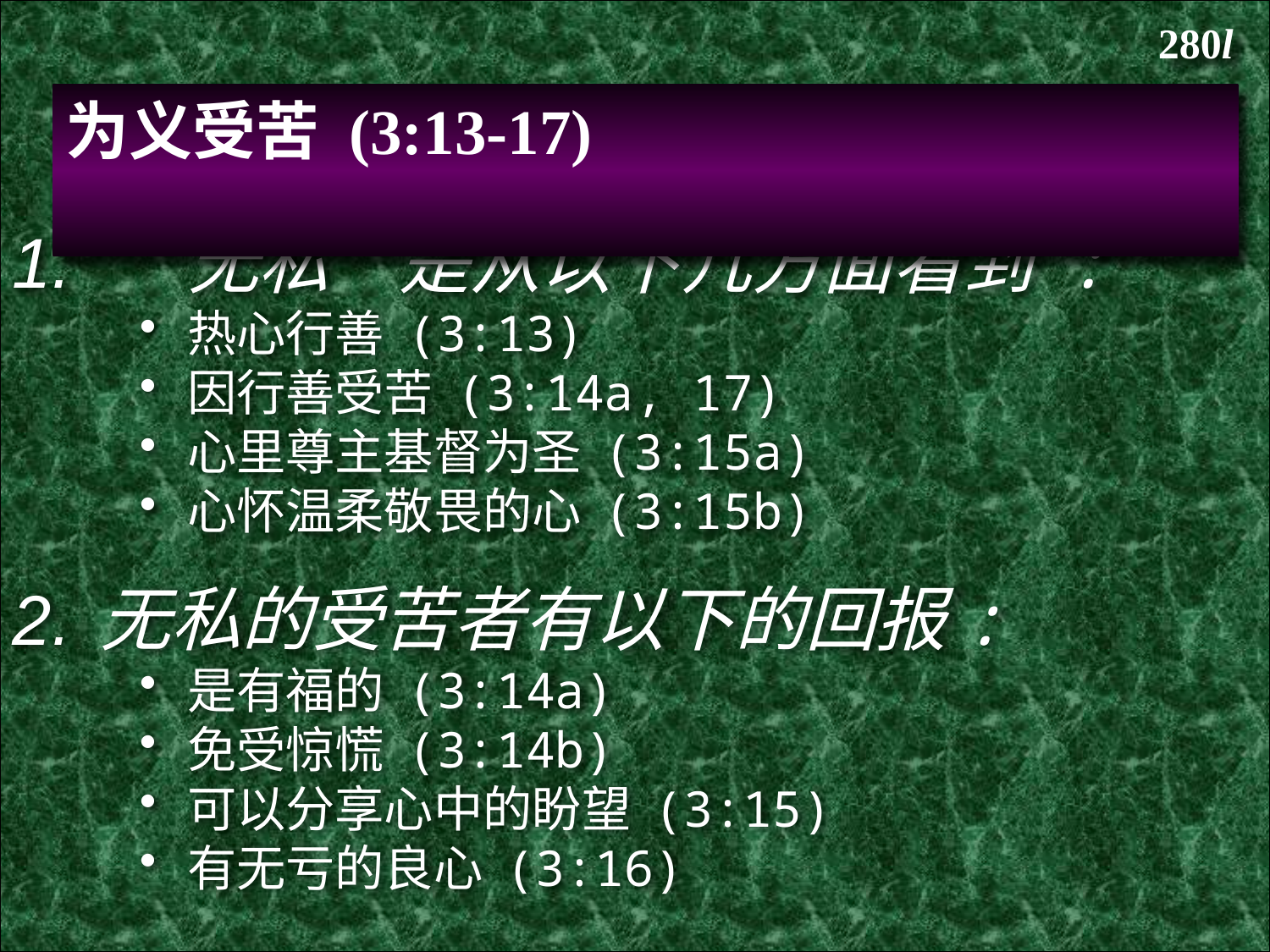

280l
为义受苦 (3:13-17)
“无私”是从以下几方面看到 :
热心行善 (3:13)
因行善受苦 (3:14a, 17)
心里尊主基督为圣 (3:15a)
心怀温柔敬畏的心 (3:15b)
无私的受苦者有以下的回报:
是有福的 (3:14a)
免受惊慌 (3:14b)
可以分享心中的盼望 (3:15)
有无亏的良心 (3:16)